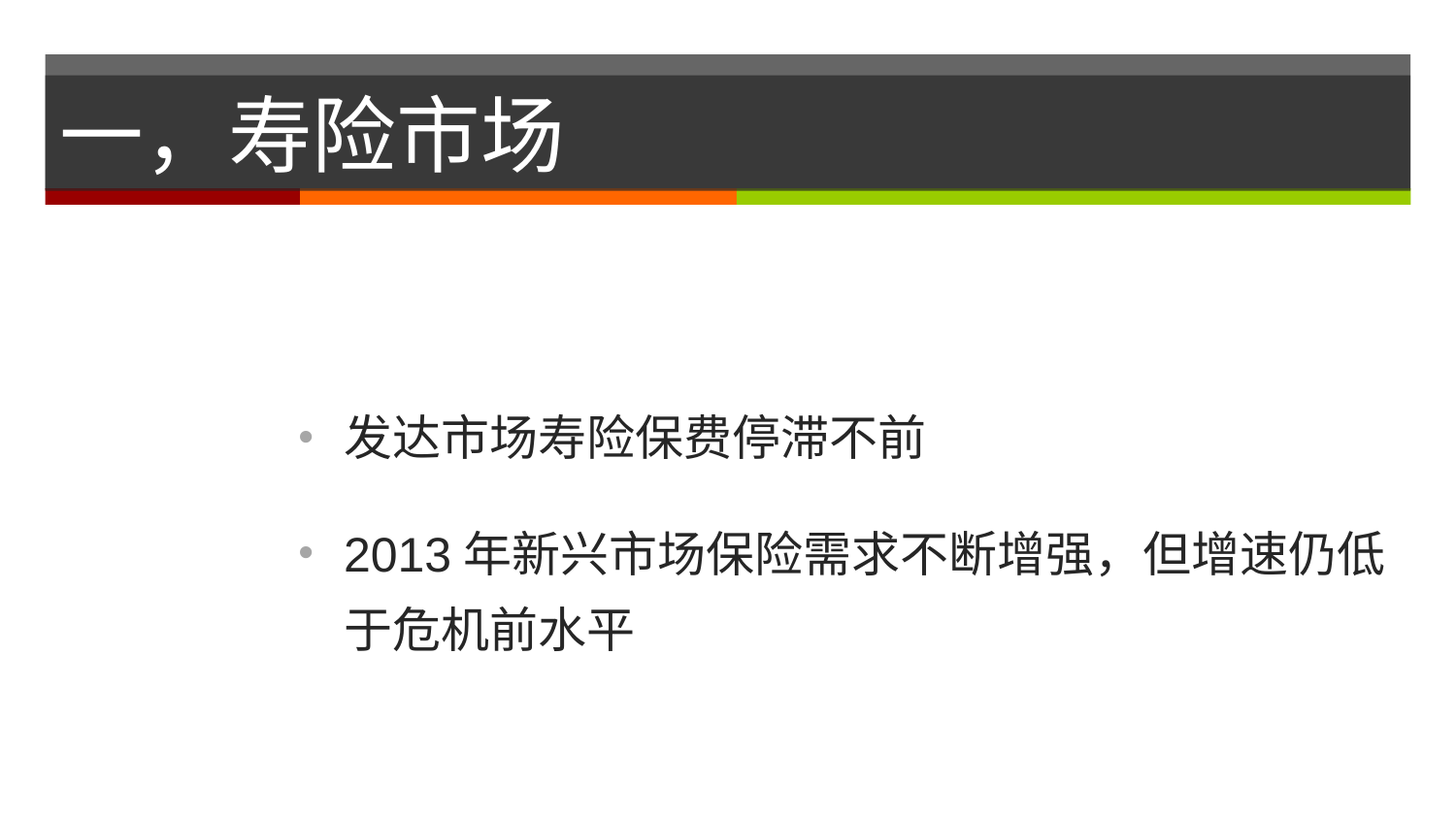

# 一，寿险市场

发达市场寿险保费停滞不前
2013年新兴市场保险需求不断增强，但增速仍低于危机前水平